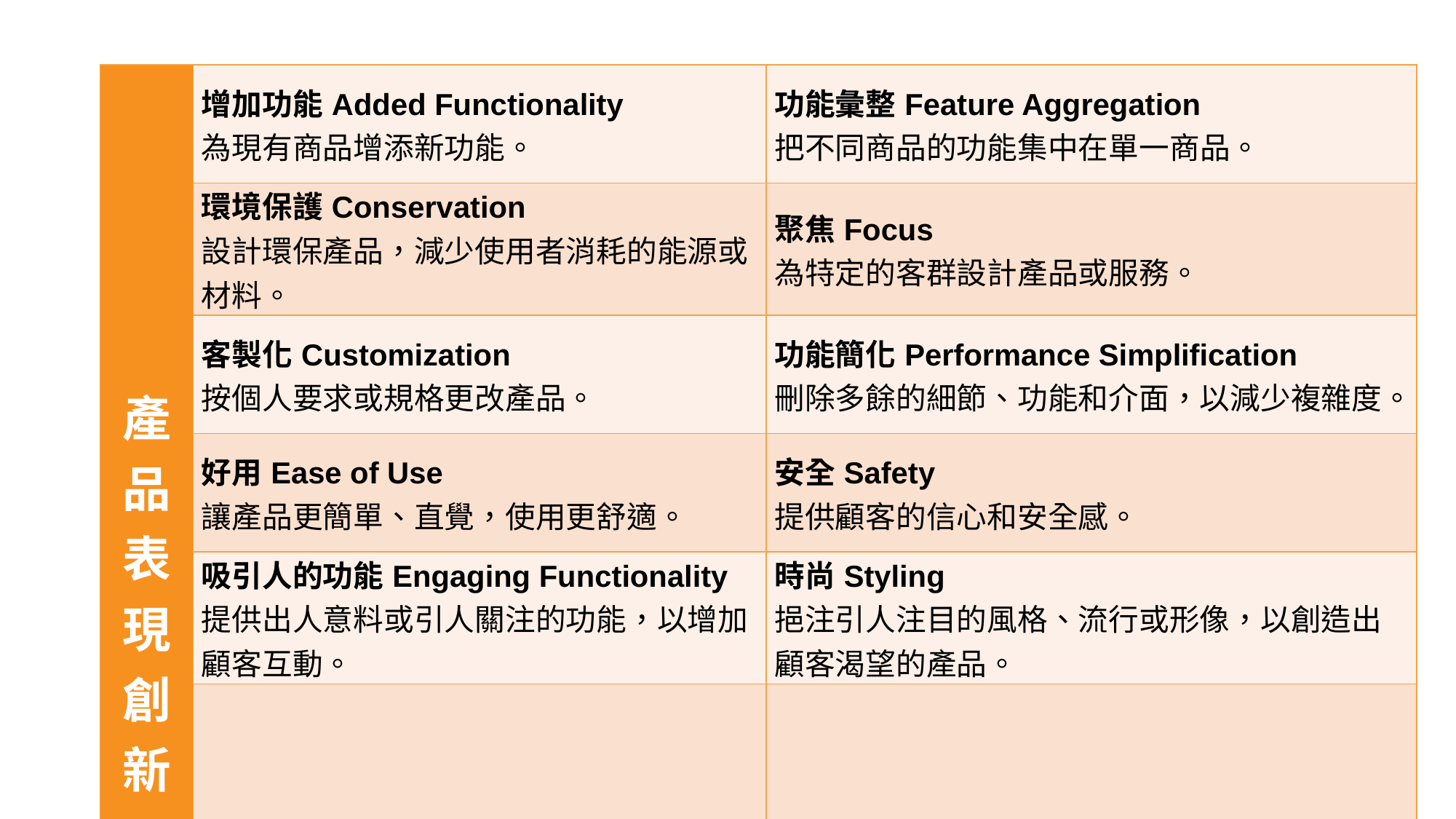

#
| 產品表現創新 | 增加功能Added Functionality 為現有商品增添新功能。 | 功能彙整Feature Aggregation 把不同商品的功能集中在單一商品。 |
| --- | --- | --- |
|  | 環境保護Conservation 設計環保產品，減少使用者消耗的能源或材料。 | 聚焦Focus 為特定的客群設計產品或服務。 |
|  | 客製化Customization 按個人要求或規格更改產品。 | 功能簡化Performance Simplification 刪除多餘的細節、功能和介面，以減少複雜度。 |
|  | 好用Ease of Use 讓產品更簡單、直覺，使用更舒適。 | 安全Safety 提供顧客的信心和安全感。 |
|  | 吸引人的功能Engaging Functionality 提供出人意料或引人關注的功能，以增加顧客互動。 | 時尚Styling 挹注引人注目的風格、流行或形像，以創造出顧客渴望的產品。 |
|  | 環境友善Environmental Sensitivity 生產對環境無害或危害少的商品。 | 卓越產品Superior Product 開發優異設計、品質或體驗的商品。 |